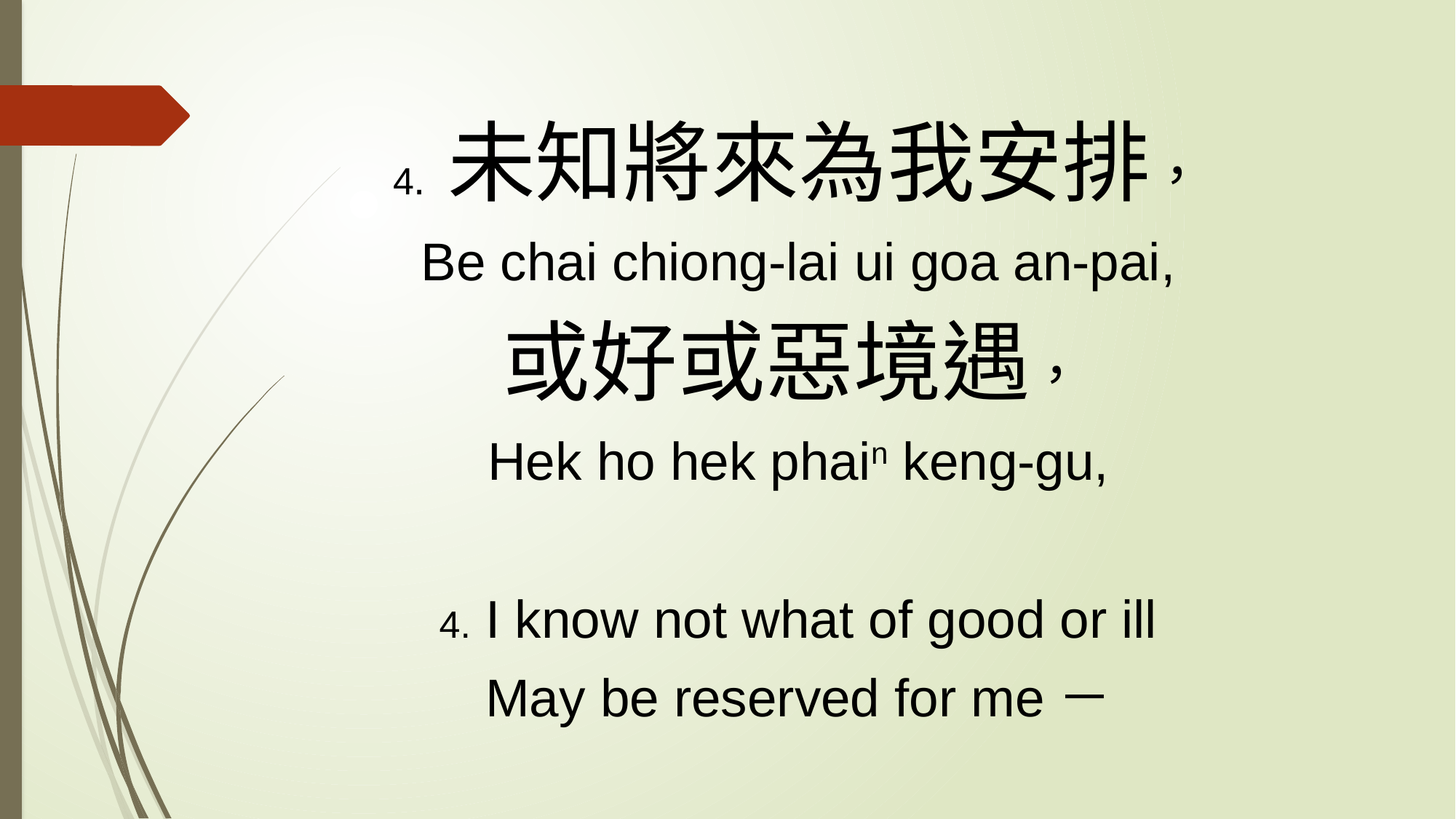

4. 未知將來為我安排，
Be chai chiong-lai ui goa an-pai,
或好或惡境遇，
Hek ho hek phain keng-gu,

4. I know not what of good or ill
May be reserved for me－